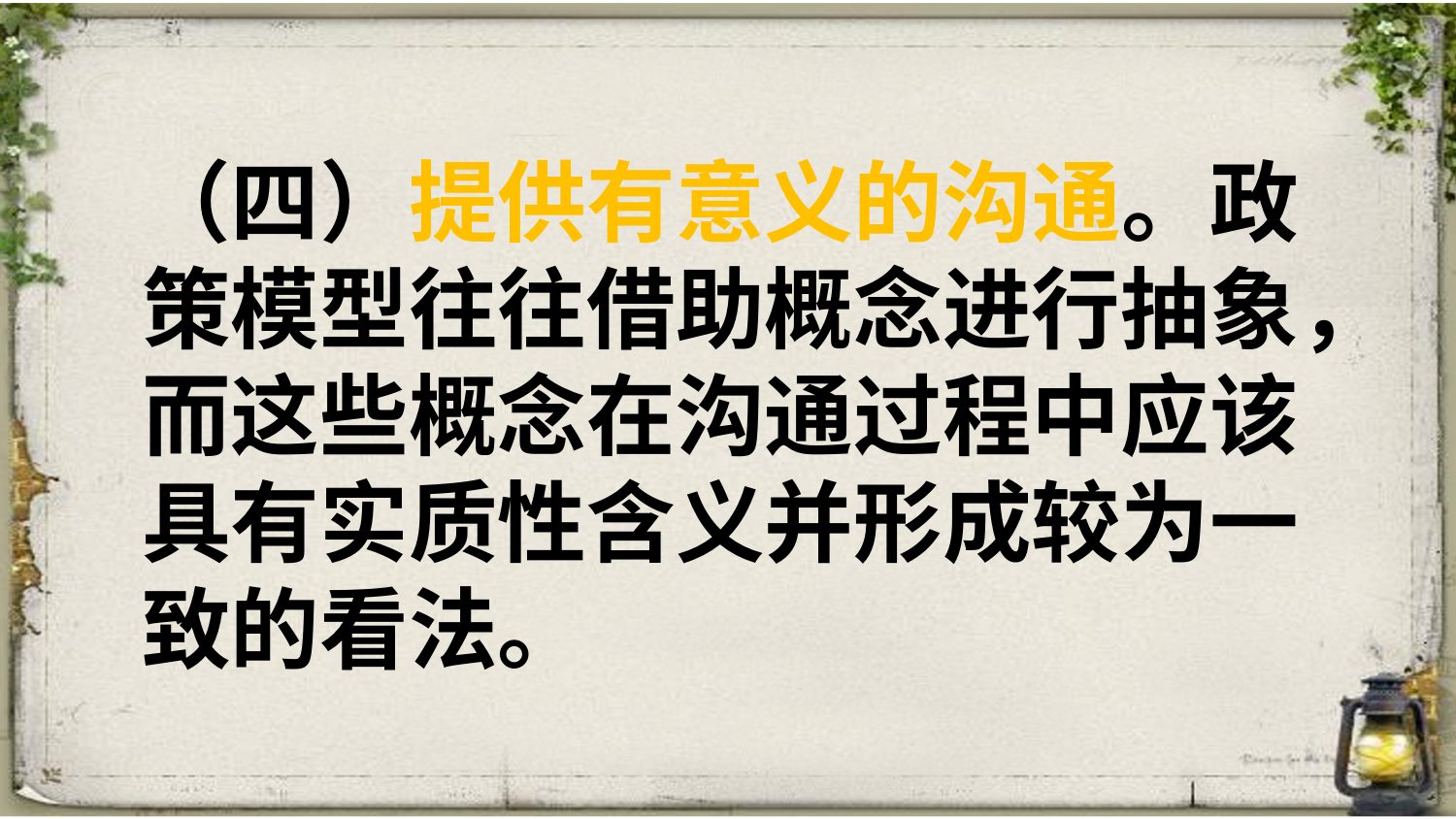

（四）提供有意义的沟通。政策模型往往借助概念进行抽象，而这些概念在沟通过程中应该具有实质性含义并形成较为一致的看法。